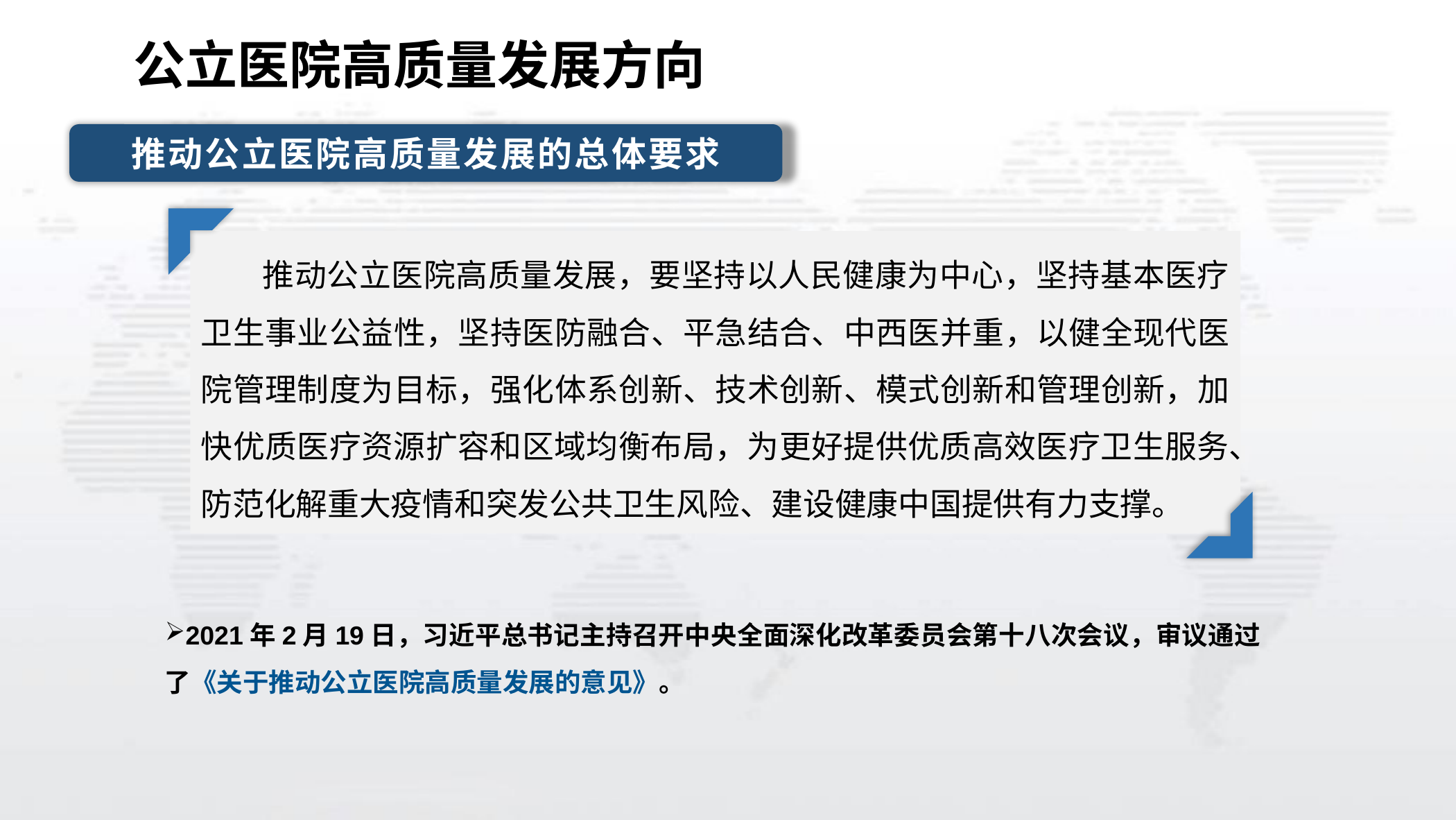

公立医院高质量发展方向
推动公立医院高质量发展的总体要求

       推动公立医院高质量发展，要坚持以人民健康为中心，坚持基本医疗卫生事业公益性，坚持医防融合、平急结合、中西医并重，以健全现代医院管理制度为目标，强化体系创新、技术创新、模式创新和管理创新，加快优质医疗资源扩容和区域均衡布局，为更好提供优质高效医疗卫生服务、防范化解重大疫情和突发公共卫生风险、建设健康中国提供有力支撑。

2021年2月19日，习近平总书记主持召开中央全面深化改革委员会第十八次会议，审议通过了《关于推动公立医院高质量发展的意见》。